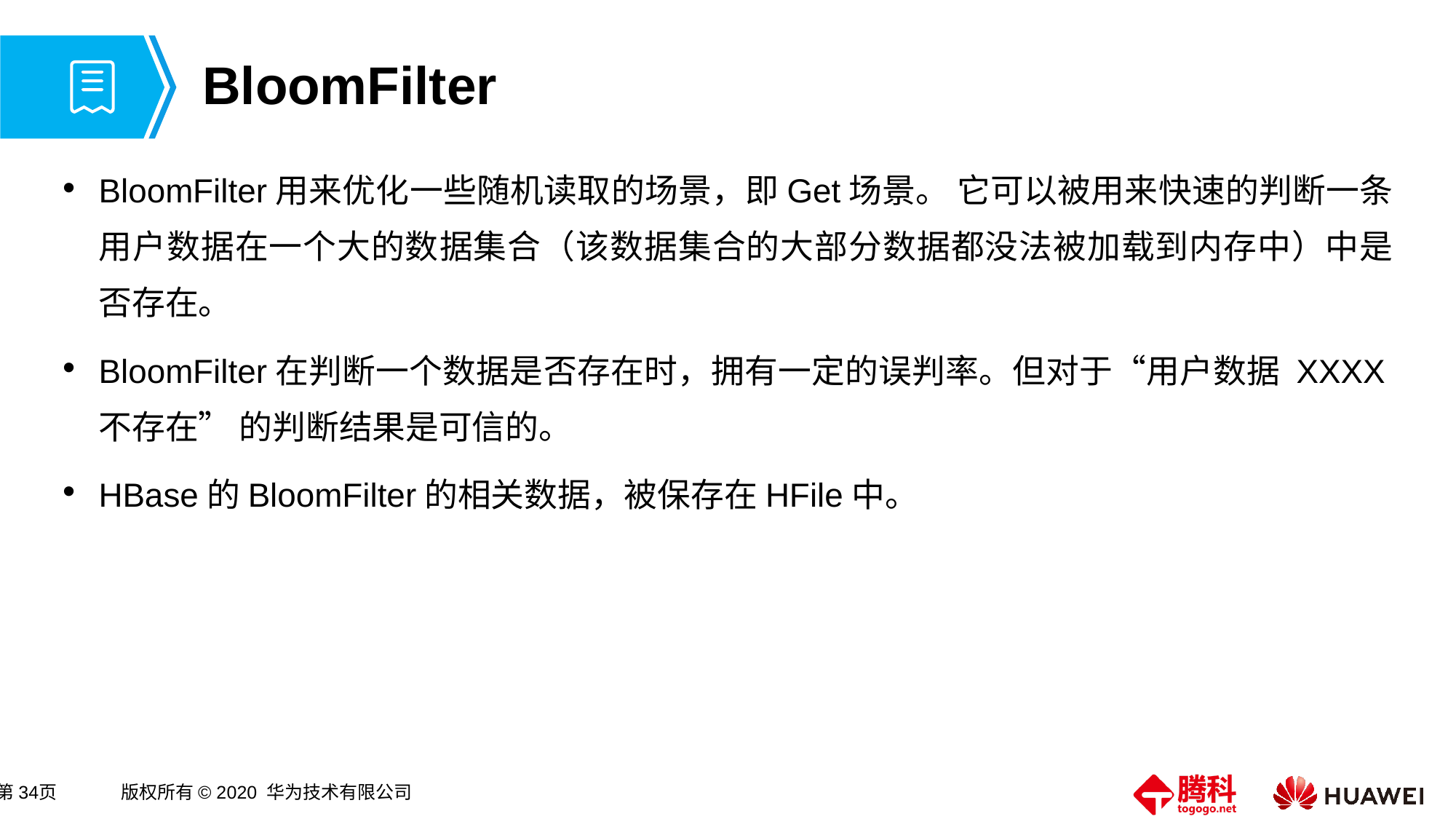

# BloomFilter
BloomFilter用来优化一些随机读取的场景，即Get场景。 它可以被用来快速的判断一条用户数据在一个大的数据集合（该数据集合的大部分数据都没法被加载到内存中）中是否存在。
BloomFilter在判断一个数据是否存在时，拥有一定的误判率。但对于“用户数据 XXXX不存在” 的判断结果是可信的。
HBase的BloomFilter的相关数据，被保存在HFile中。